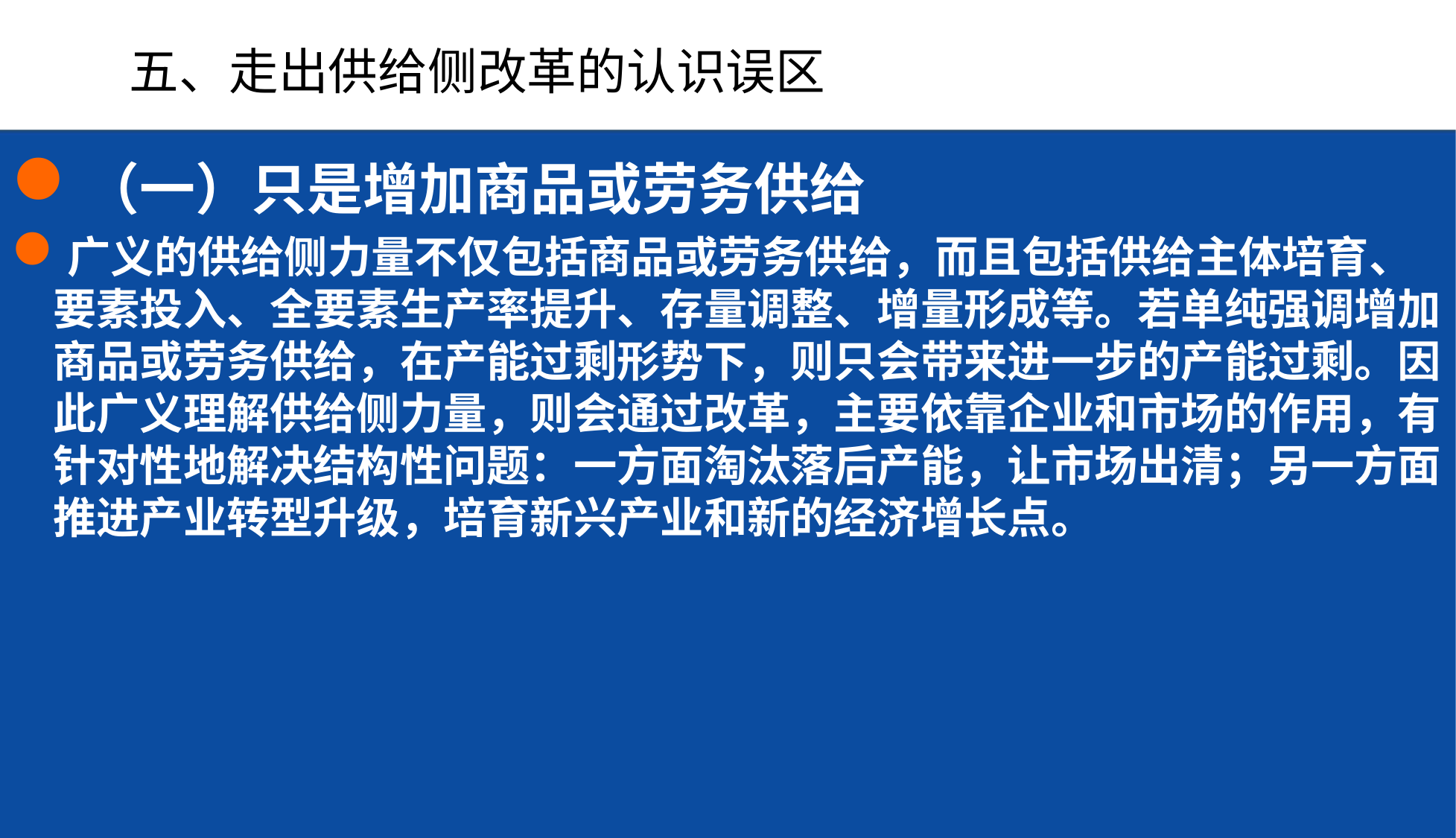

五、走出供给侧改革的认识误区
（一）只是增加商品或劳务供给
广义的供给侧力量不仅包括商品或劳务供给，而且包括供给主体培育、要素投入、全要素生产率提升、存量调整、增量形成等。若单纯强调增加商品或劳务供给，在产能过剩形势下，则只会带来进一步的产能过剩。因此广义理解供给侧力量，则会通过改革，主要依靠企业和市场的作用，有针对性地解决结构性问题：一方面淘汰落后产能，让市场出清；另一方面推进产业转型升级，培育新兴产业和新的经济增长点。